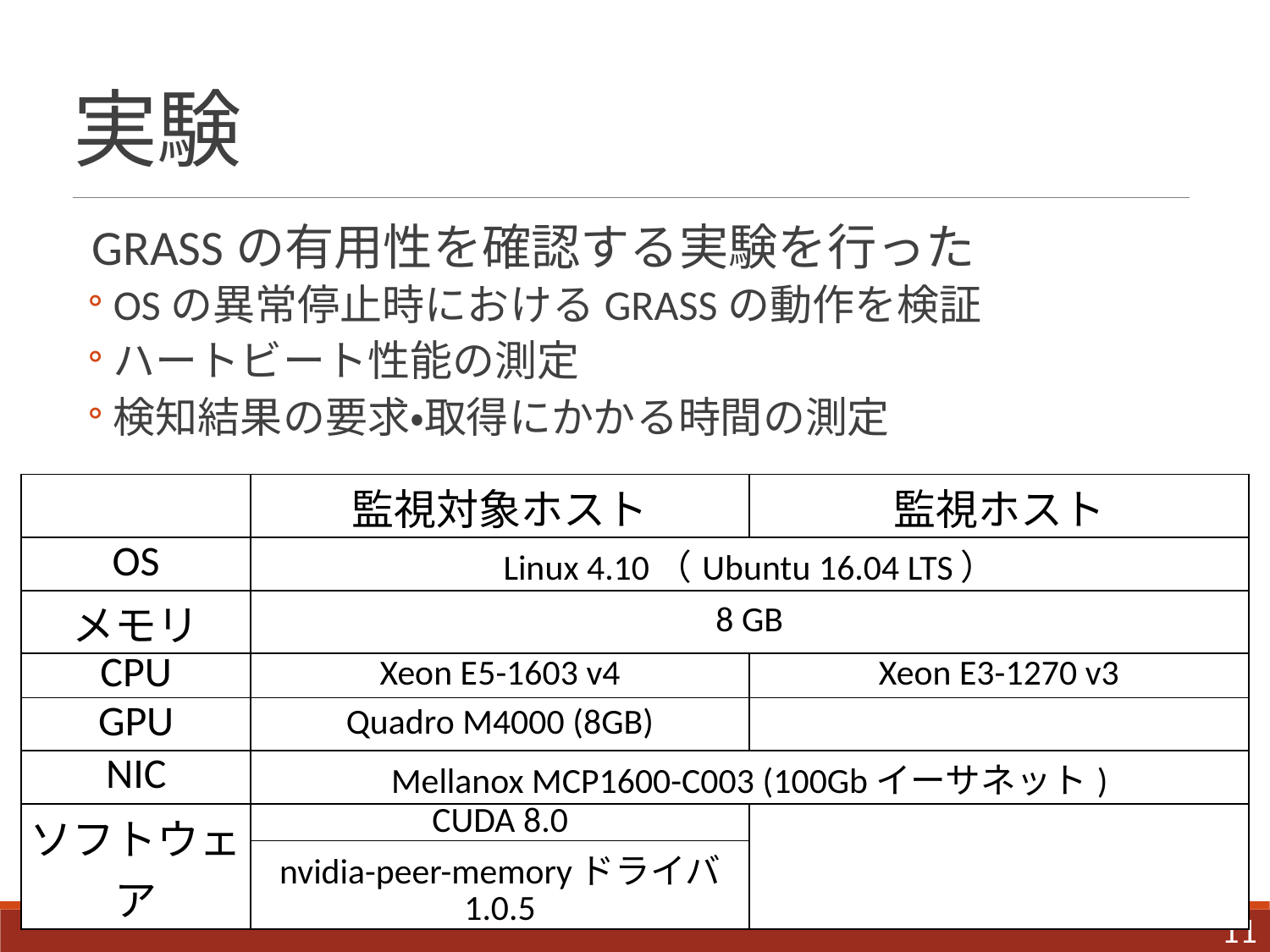

# 実験
GRASSの有用性を確認する実験を行った
OSの異常停止時におけるGRASSの動作を検証
ハートビート性能の測定
検知結果の要求・取得にかかる時間の測定
|  | 監視対象ホスト | 監視ホスト |
| --- | --- | --- |
| OS | Linux 4.10（Ubuntu 16.04 LTS） |  |
| メモリ | 8 GB |  |
| CPU | Xeon E5-1603 v4 | Xeon E3-1270 v3 |
| GPU | Quadro M4000 (8GB) |  |
| NIC | Mellanox MCP1600-C003 (100Gbイーサネット) |  |
| ソフトウェア | CUDA 8.0 |  |
|  | nvidia-peer-memoryドライバ 1.0.5 |  |
11